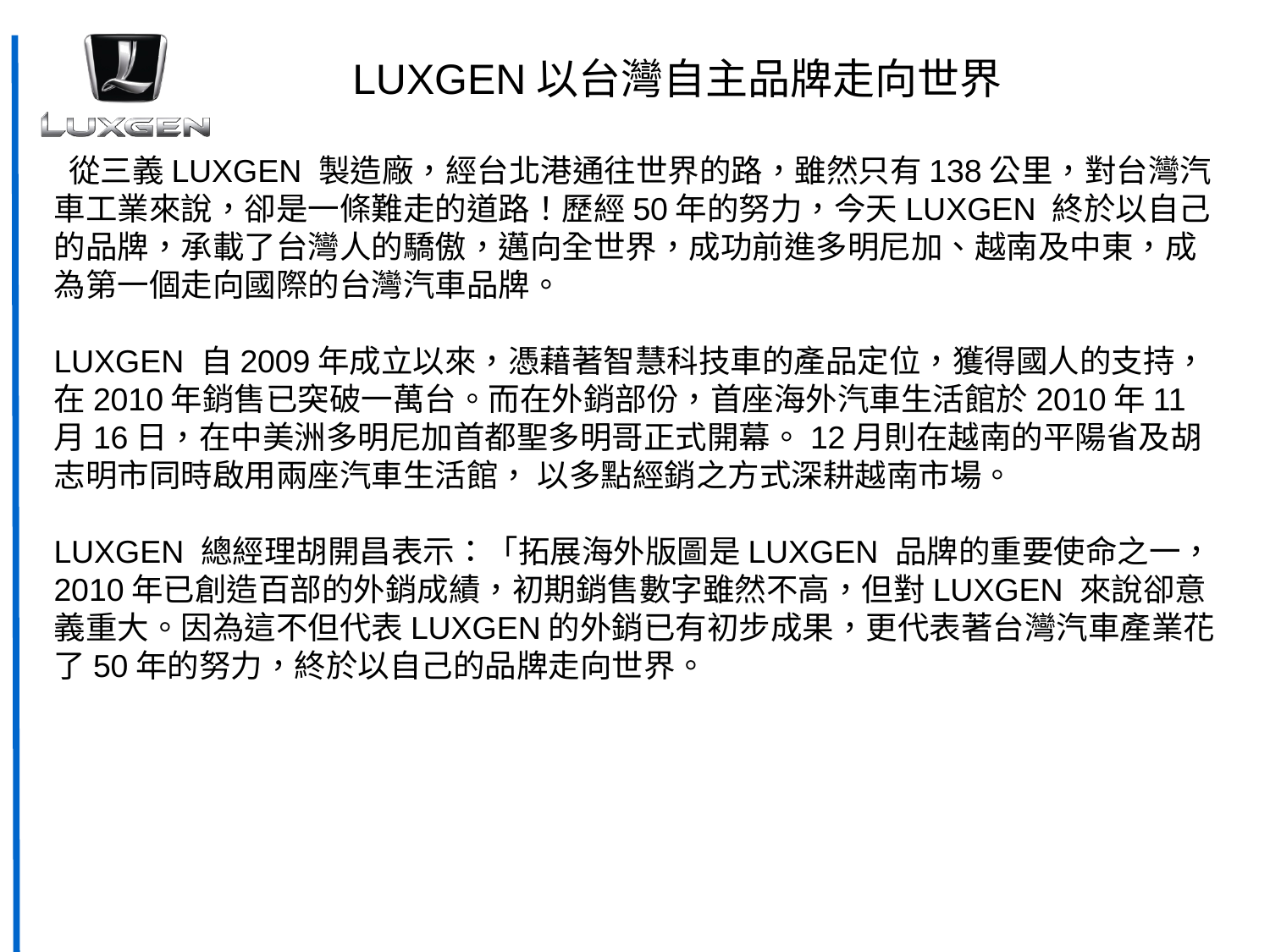

LUXGEN以台灣自主品牌走向世界

 從三義LUXGEN 製造廠，經台北港通往世界的路，雖然只有138公里，對台灣汽車工業來說，卻是一條難走的道路！歷經50年的努力，今天LUXGEN 終於以自己的品牌，承載了台灣人的驕傲，邁向全世界，成功前進多明尼加、越南及中東，成為第一個走向國際的台灣汽車品牌。

LUXGEN 自2009年成立以來，憑藉著智慧科技車的產品定位，獲得國人的支持，在2010年銷售已突破一萬台。而在外銷部份，首座海外汽車生活館於2010年11月16日，在中美洲多明尼加首都聖多明哥正式開幕。12月則在越南的平陽省及胡志明市同時啟用兩座汽車生活館， 以多點經銷之方式深耕越南市場。

LUXGEN 總經理胡開昌表示：「拓展海外版圖是LUXGEN 品牌的重要使命之一，2010年已創造百部的外銷成績，初期銷售數字雖然不高，但對LUXGEN 來說卻意義重大。因為這不但代表LUXGEN的外銷已有初步成果，更代表著台灣汽車產業花了50年的努力，終於以自己的品牌走向世界。